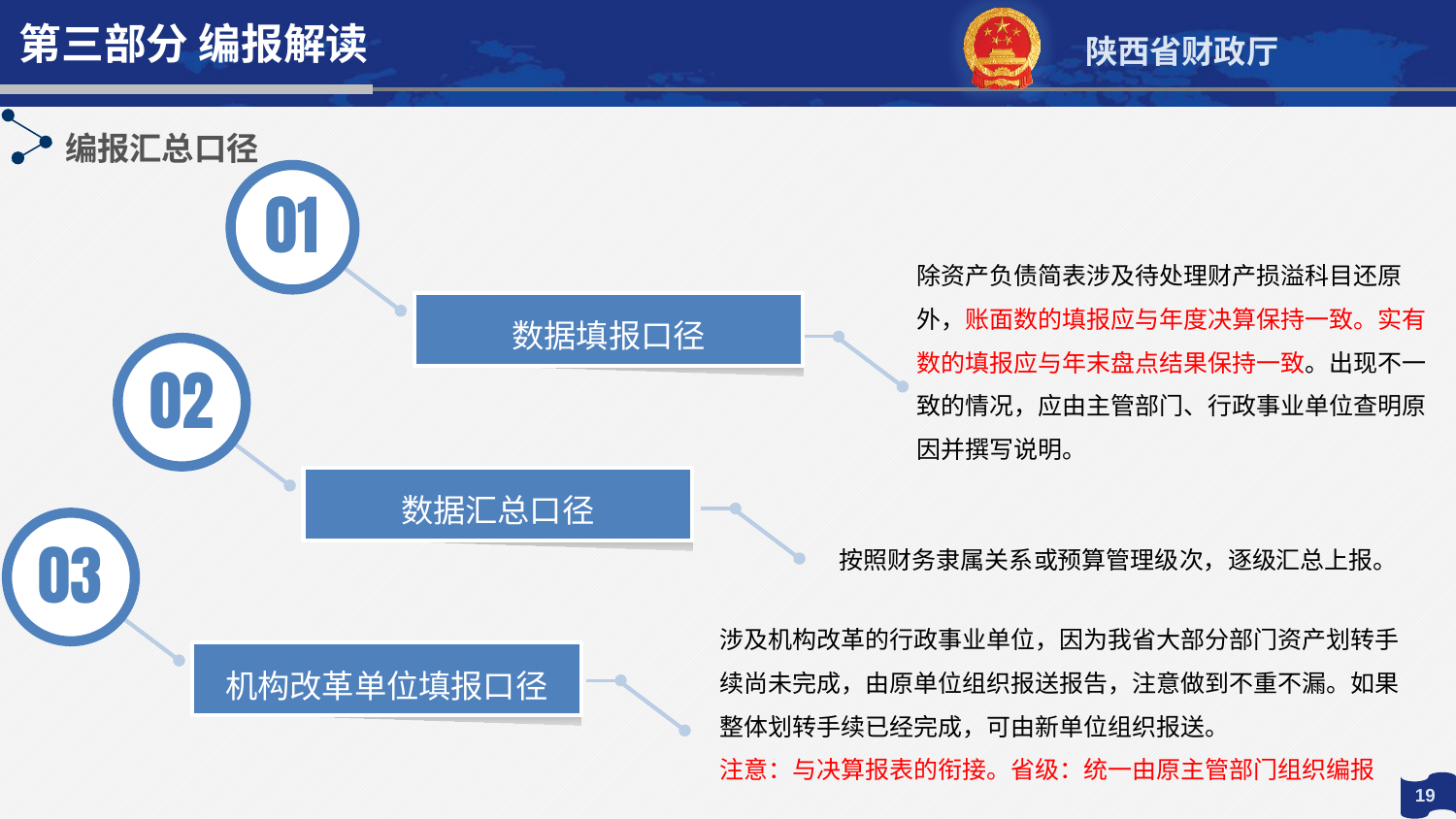

第三部分 编报解读

编报汇总口径
01
除资产负债简表涉及待处理财产损溢科目还原外，账面数的填报应与年度决算保持一致。实有数的填报应与年末盘点结果保持一致。出现不一致的情况，应由主管部门、行政事业单位查明原因并撰写说明。
数据填报口径

02
数据汇总口径

按照财务隶属关系或预算管理级次，逐级汇总上报。
03
涉及机构改革的行政事业单位，因为我省大部分部门资产划转手续尚未完成，由原单位组织报送报告，注意做到不重不漏。如果整体划转手续已经完成，可由新单位组织报送。
注意：与决算报表的衔接。省级：统一由原主管部门组织编报
机构改革单位填报口径